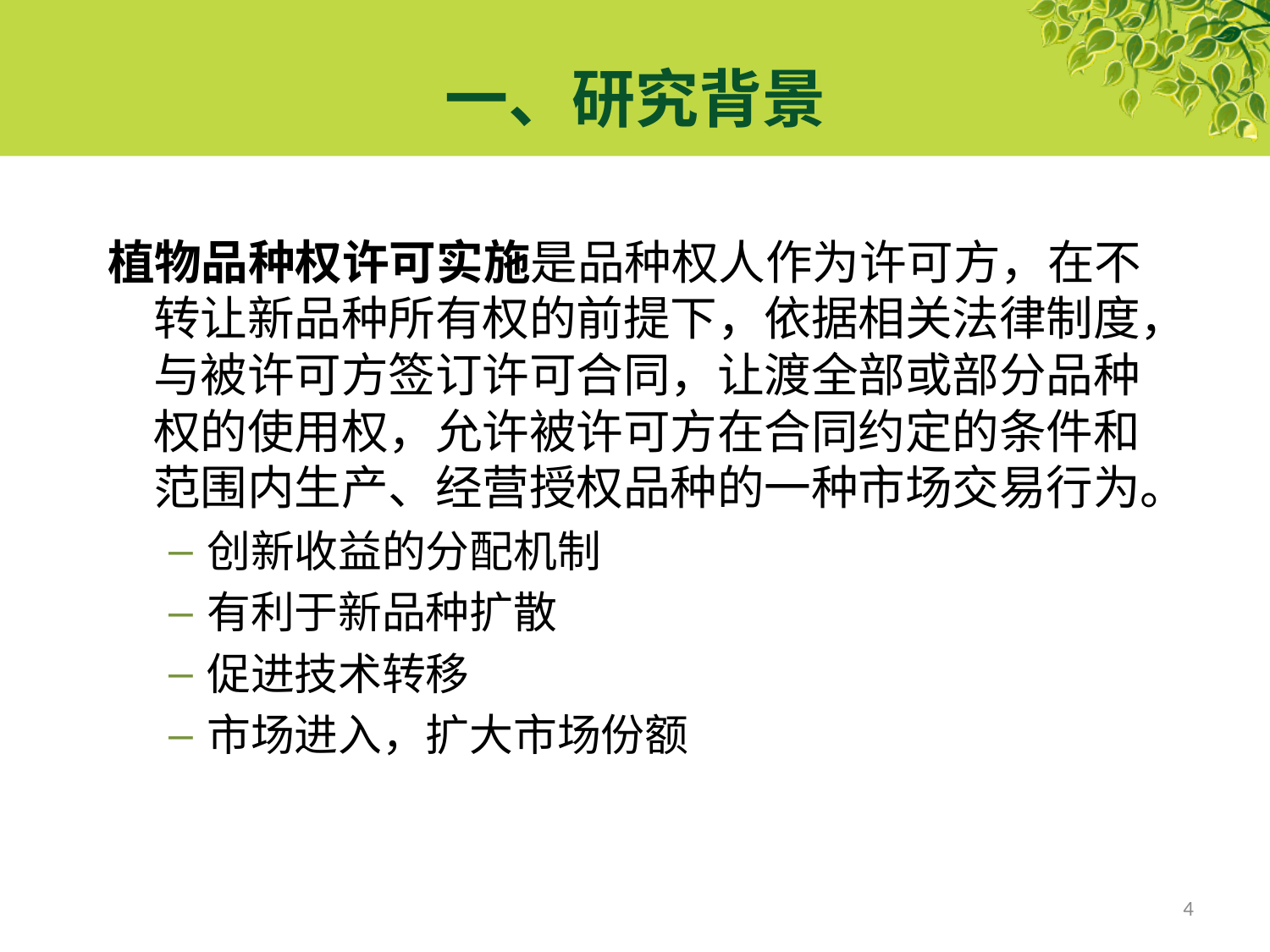

# 一、研究背景
植物品种权许可实施是品种权人作为许可方，在不转让新品种所有权的前提下，依据相关法律制度，与被许可方签订许可合同，让渡全部或部分品种权的使用权，允许被许可方在合同约定的条件和范围内生产、经营授权品种的一种市场交易行为。
创新收益的分配机制
有利于新品种扩散
促进技术转移
市场进入，扩大市场份额
4